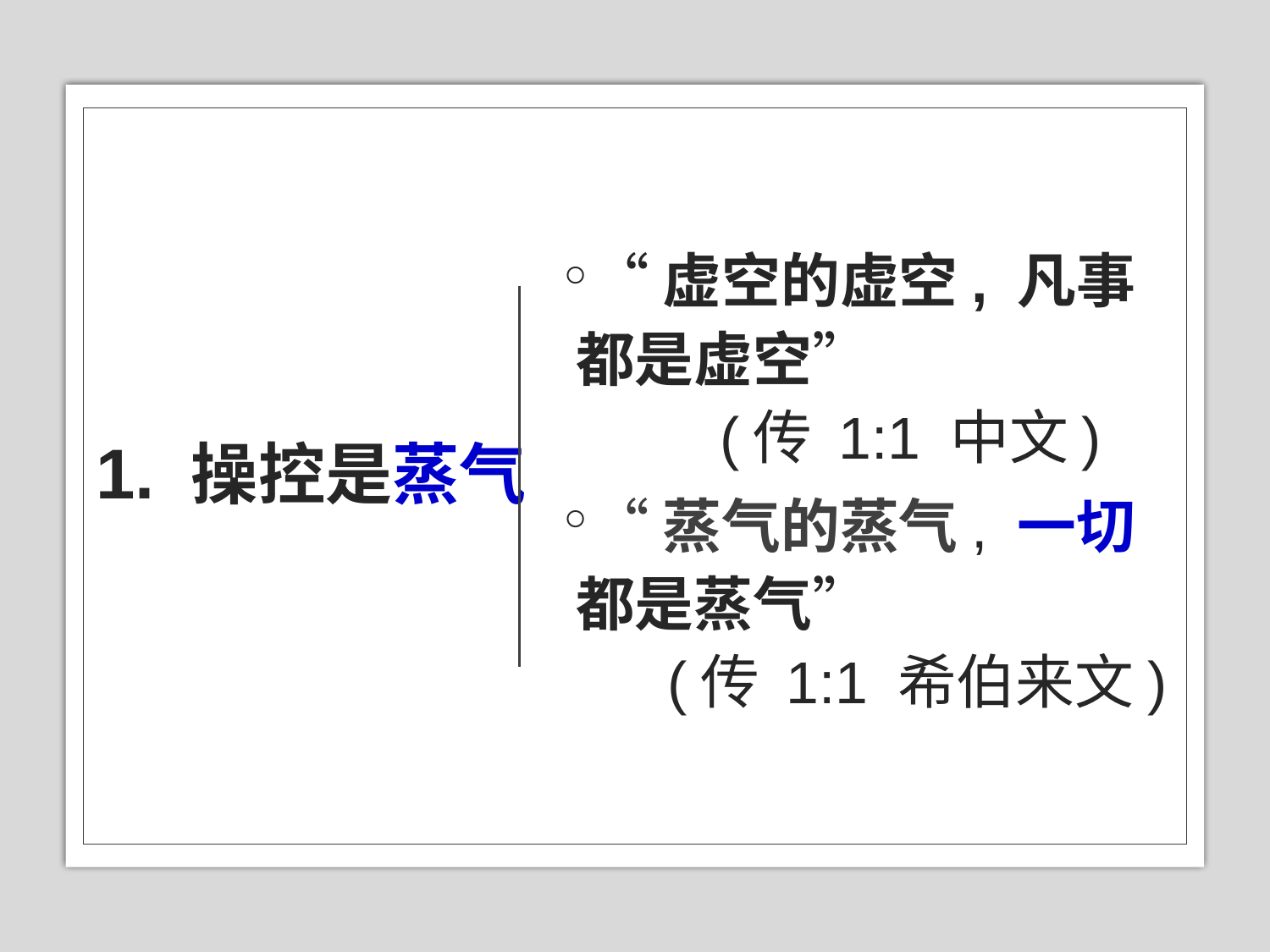

# 1. 操控是蒸气
“虚空的虚空, 凡事都是虚空”                                  (传 1:1 中文)
“蒸气的蒸气, 一切都是蒸气”                              (传 1:1 希伯来文)